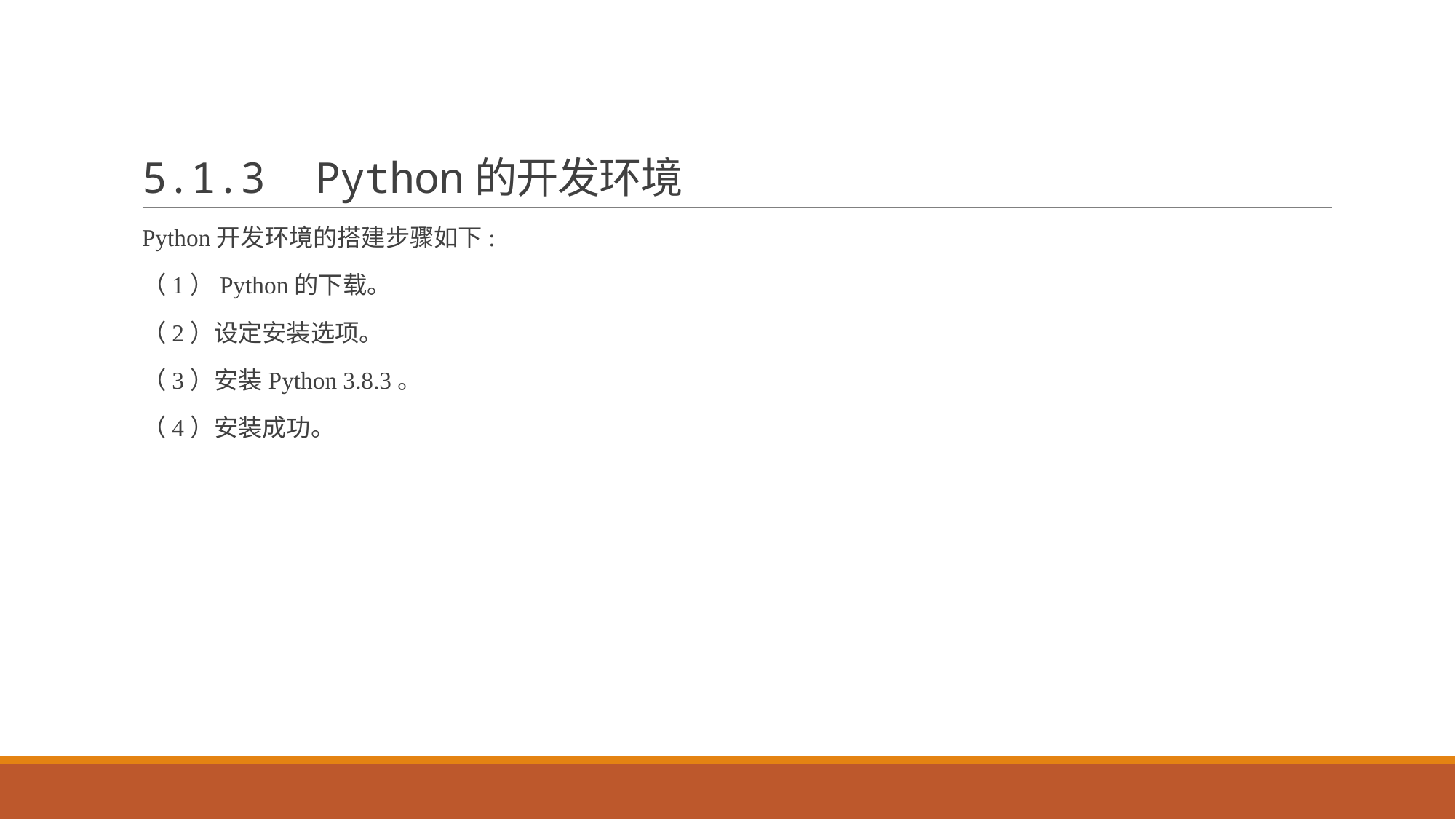

# 5.1.3  Python的开发环境
Python开发环境的搭建步骤如下:
（1）Python的下载。
（2）设定安装选项。
（3）安装Python 3.8.3。
（4）安装成功。